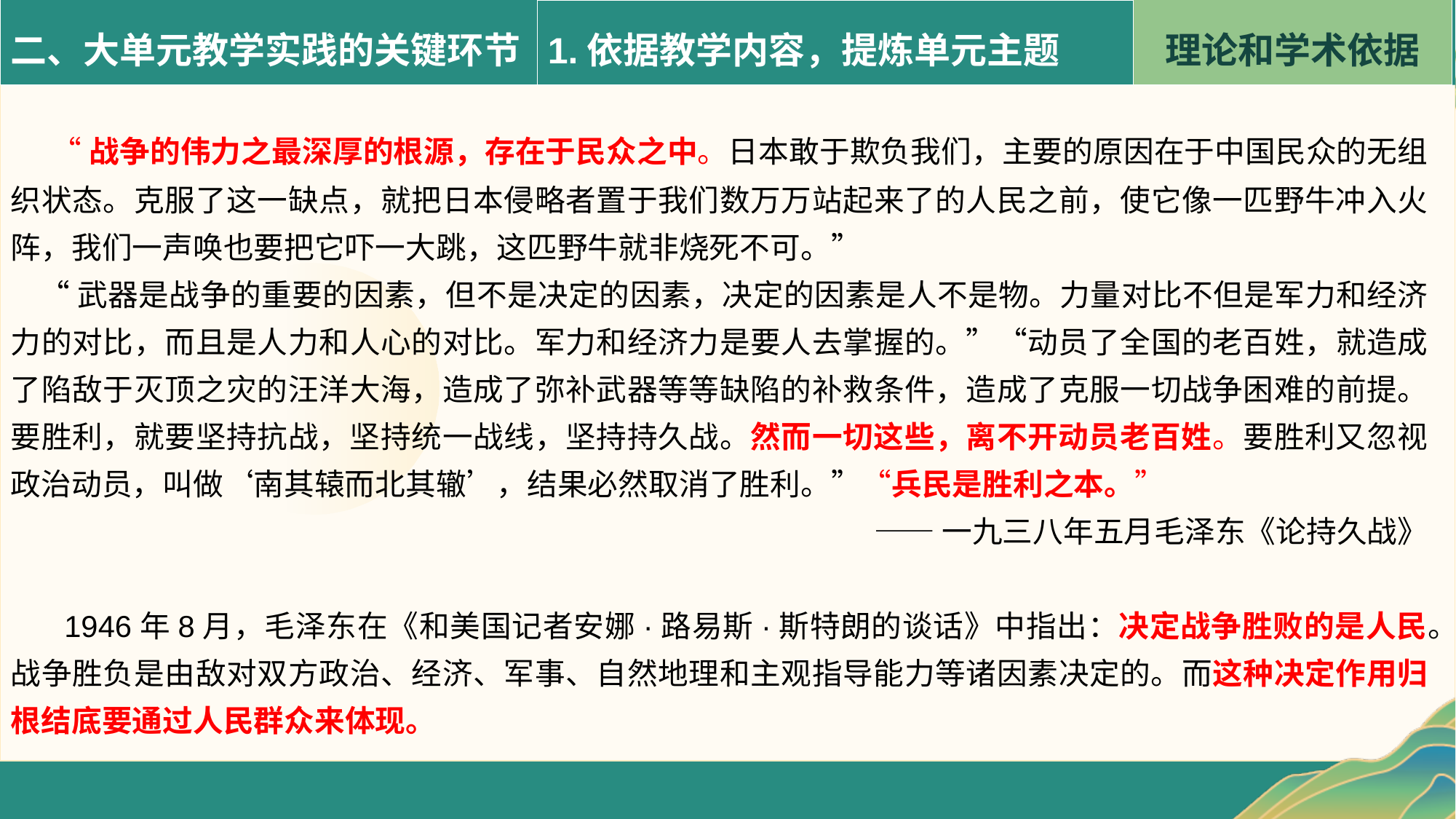

二、大单元教学实践的关键环节

理论和学术依据
1.依据教学内容，提炼单元主题

   “战争的伟力之最深厚的根源，存在于民众之中。日本敢于欺负我们，主要的原因在于中国民众的无组织状态。克服了这一缺点，就把日本侵略者置于我们数万万站起来了的人民之前，使它像一匹野牛冲入火阵，我们一声唤也要把它吓一大跳，这匹野牛就非烧死不可。”
    “武器是战争的重要的因素，但不是决定的因素，决定的因素是人不是物。力量对比不但是军力和经济力的对比，而且是人力和人心的对比。军力和经济力是要人去掌握的。”“动员了全国的老百姓，就造成了陷敌于灭顶之灾的汪洋大海，造成了弥补武器等等缺陷的补救条件，造成了克服一切战争困难的前提。要胜利，就要坚持抗战，坚持统一战线，坚持持久战。然而一切这些，离不开动员老百姓。要胜利又忽视政治动员，叫做‘南其辕而北其辙’，结果必然取消了胜利。”“兵民是胜利之本。”
——一九三八年五月毛泽东《论持久战》

      1946年8月，毛泽东在《和美国记者安娜·路易斯·斯特朗的谈话》中指出：决定战争胜败的是人民。战争胜负是由敌对双方政治、经济、军事、自然地理和主观指导能力等诸因素决定的。而这种决定作用归根结底要通过人民群众来体现。